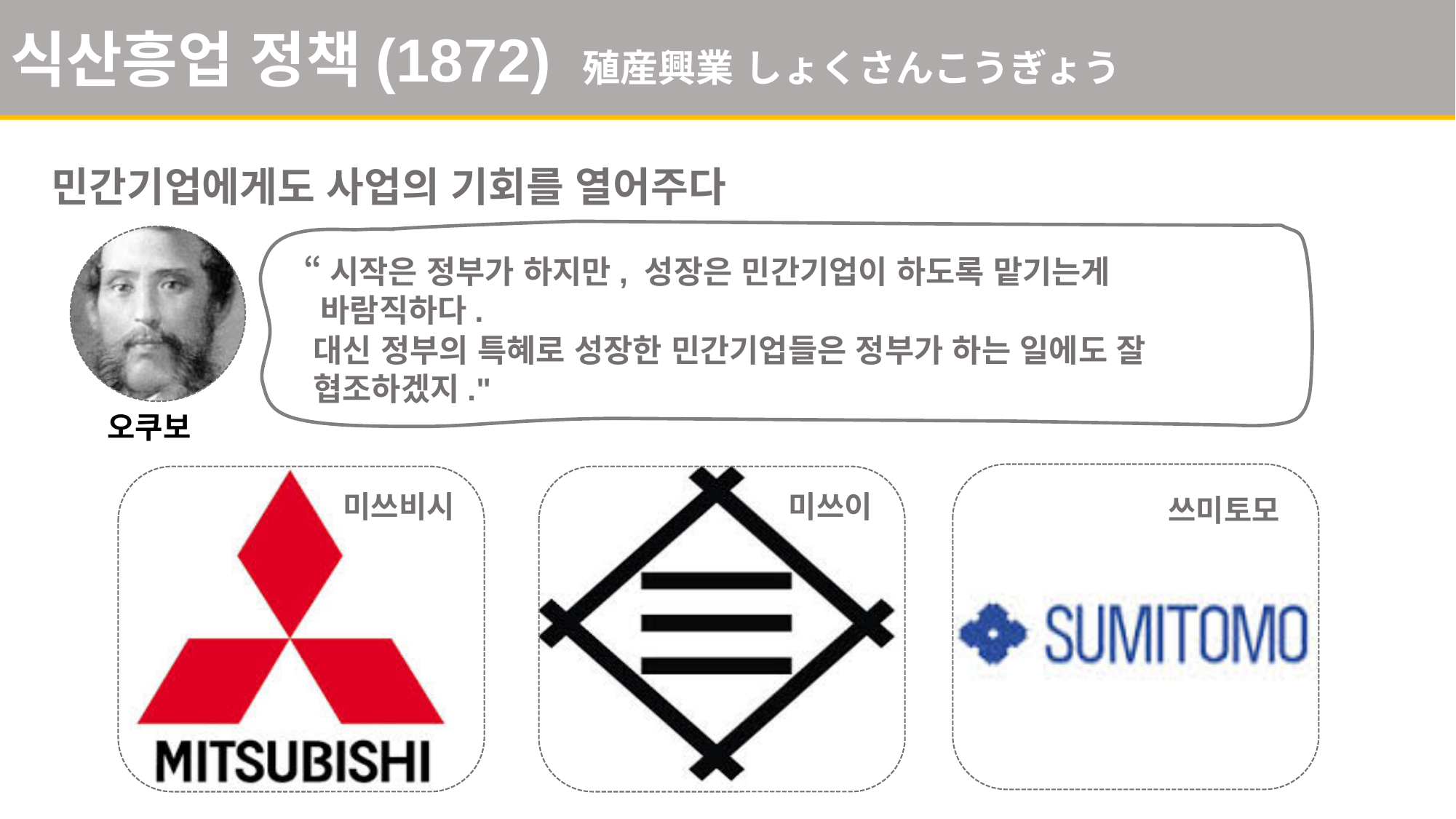

식산흥업 정책(1872) 殖産興業 しょくさんこうぎょう
민간기업에게도 사업의 기회를 열어주다

“시작은 정부가 하지만, 성장은 민간기업이 하도록 맡기는게
 바람직하다.

대신 정부의 특혜로 성장한 민간기업들은 정부가 하는 일에도 잘 협조하겠지."

오쿠보

미쓰이
미쓰비시
쓰미토모